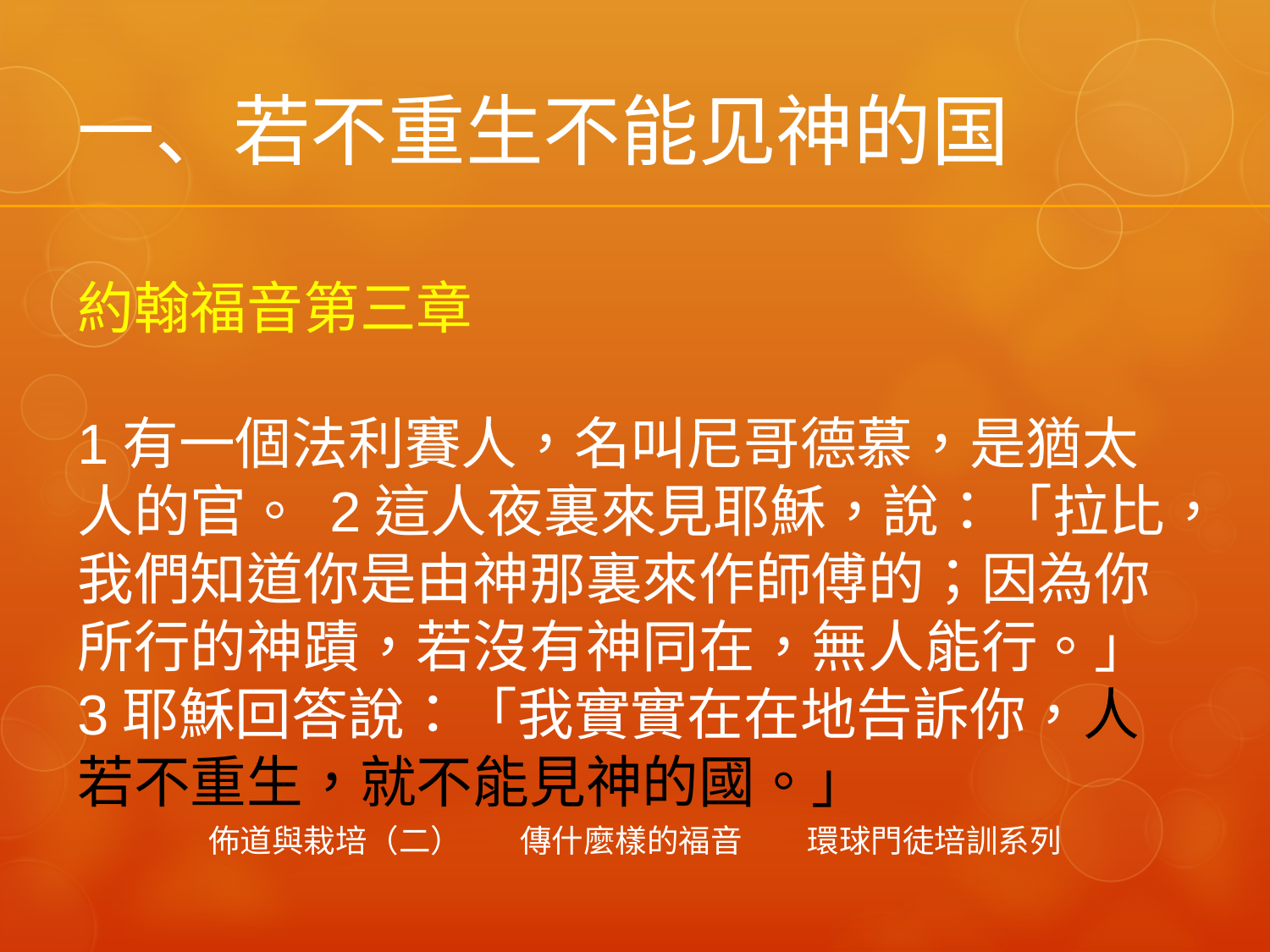

一、若不重生不能见神的国

約翰福音第三章

1有一個法利賽人，名叫尼哥德慕，是猶太人的官。 2這人夜裏來見耶穌，說：「拉比，我們知道你是由神那裏來作師傅的；因為你所行的神蹟，若沒有神同在，無人能行。」 3耶穌回答說：「我實實在在地告訴你，人若不重生，就不能見神的國。」